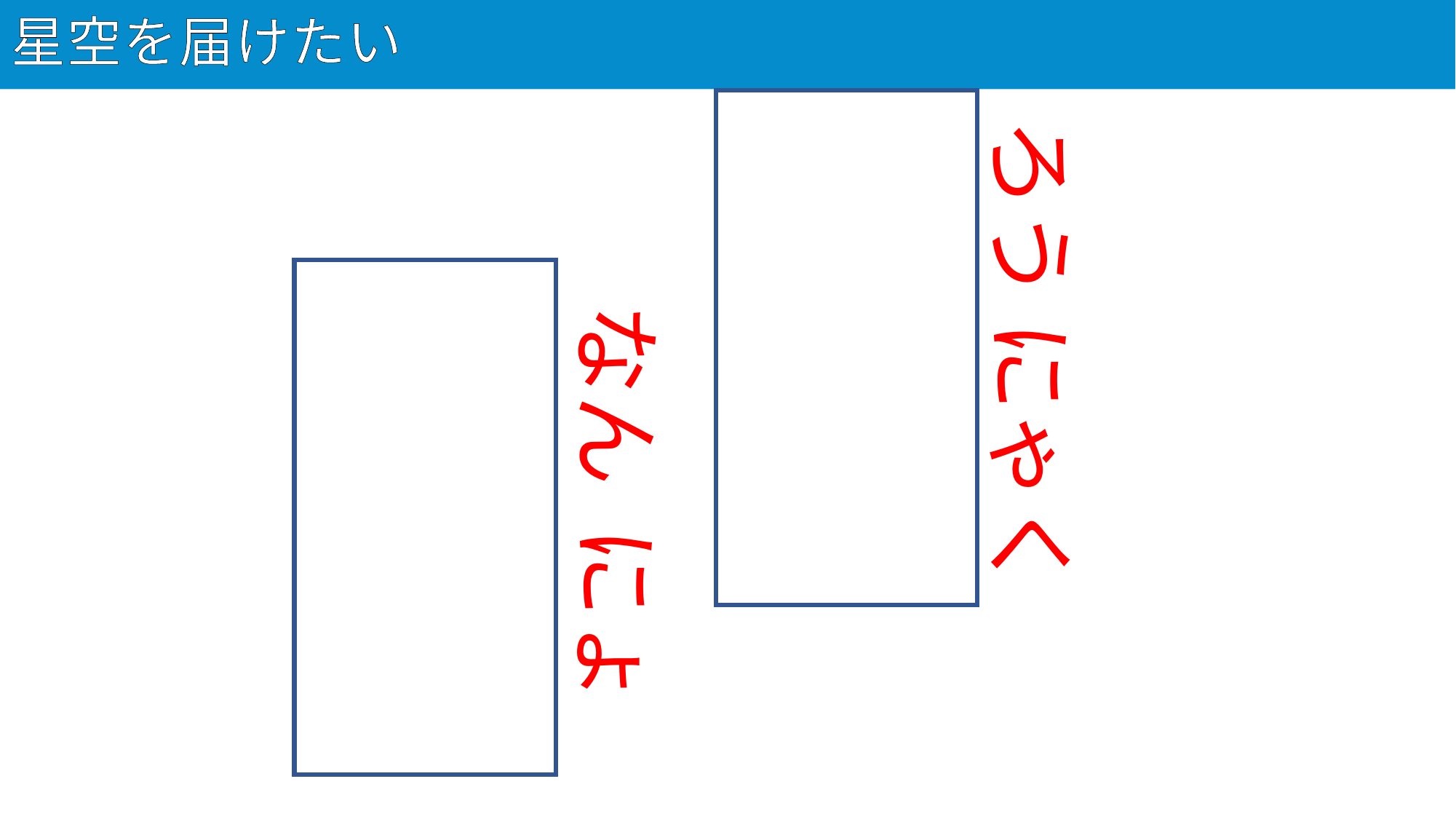

# 星空を届けたい
76
老若

ろう にゃく
男女

なん  にょ